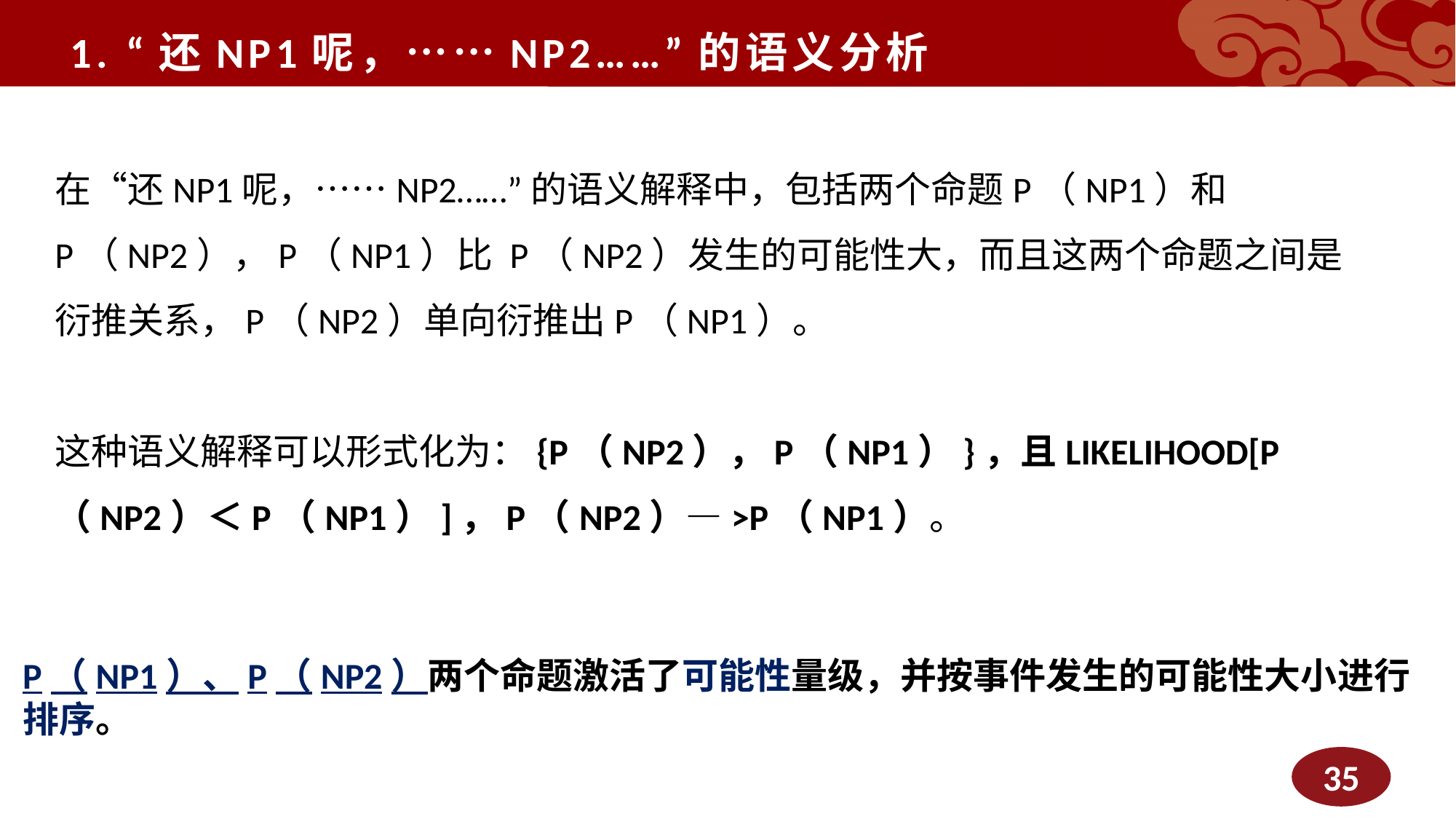

1. “还NP1呢，……NP2……”的语义分析
在“还NP1呢，……NP2……”的语义解释中，包括两个命题P（NP1）和P（NP2），P（NP1）比 P（NP2）发生的可能性大，而且这两个命题之间是衍推关系，P（NP2）单向衍推出P（NP1）。

这种语义解释可以形式化为：{P（NP2），P（NP1）}，且LIKELIHOOD[P（NP2）＜P（NP1）]，P（NP2）—>P（NP1）。

P（NP1）、P（NP2）两个命题激活了可能性量级，并按事件发生的可能性大小进行排序。